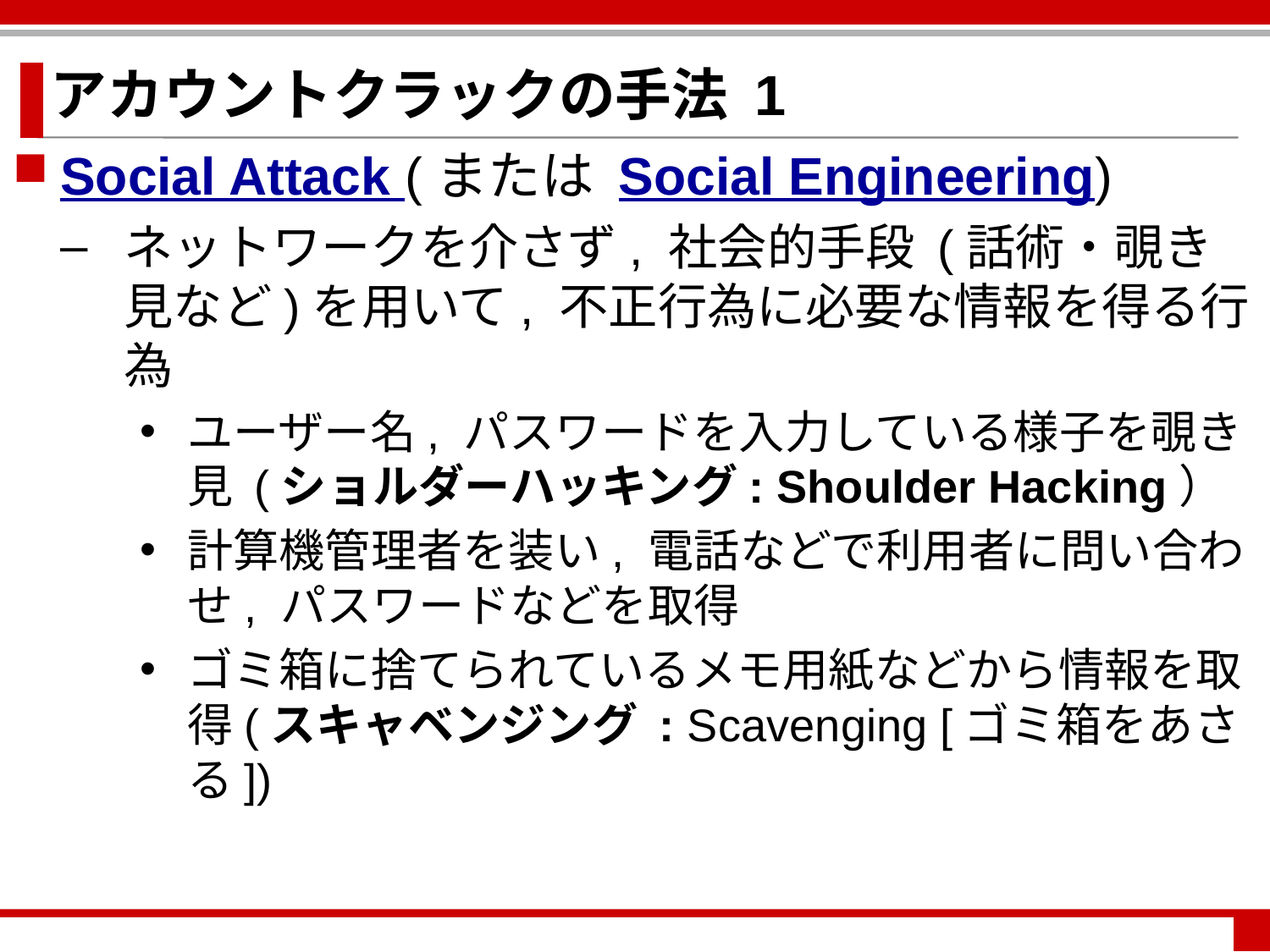

アカウントクラックの手法 1
Social Attack (または Social Engineering)
ネットワークを介さず, 社会的手段 (話術・覗き見など)を用いて, 不正行為に必要な情報を得る行為
ユーザー名, パスワードを入力している様子を覗き見 (ショルダーハッキング: Shoulder Hacking）
計算機管理者を装い, 電話などで利用者に問い合わせ, パスワードなどを取得
ゴミ箱に捨てられているメモ用紙などから情報を取得(スキャベンジング : Scavenging [ゴミ箱をあさる])